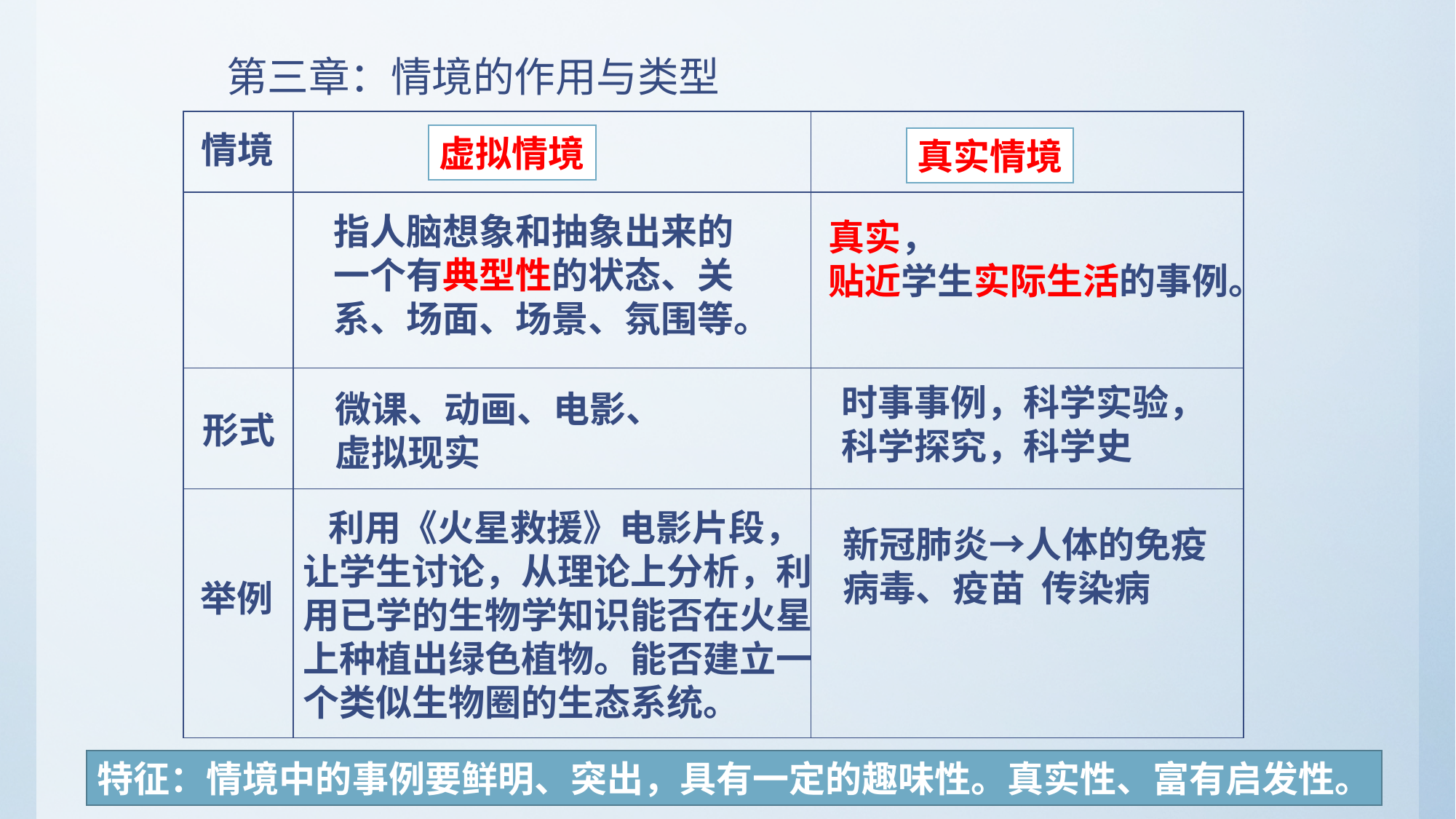

# 第三章：情境的作用与类型
|  |  |  |
| --- | --- | --- |
|  |  |  |
|  |  |  |
|  |  |  |
情境
虚拟情境
真实情境
指人脑想象和抽象出来的一个有典型性的状态、关系、场面、场景、氛围等。
真实，
贴近学生实际生活的事例。
时事事例，科学实验，科学探究，科学史
微课、动画、电影、虚拟现实
形式
  利用《火星救援》电影片段，让学生讨论，从理论上分析，利用已学的生物学知识能否在火星上种植出绿色植物。能否建立一个类似生物圈的生态系统。
新冠肺炎→人体的免疫
病毒、疫苗  传染病
举例
特征：情境中的事例要鲜明、突出，具有一定的趣味性。真实性、富有启发性。